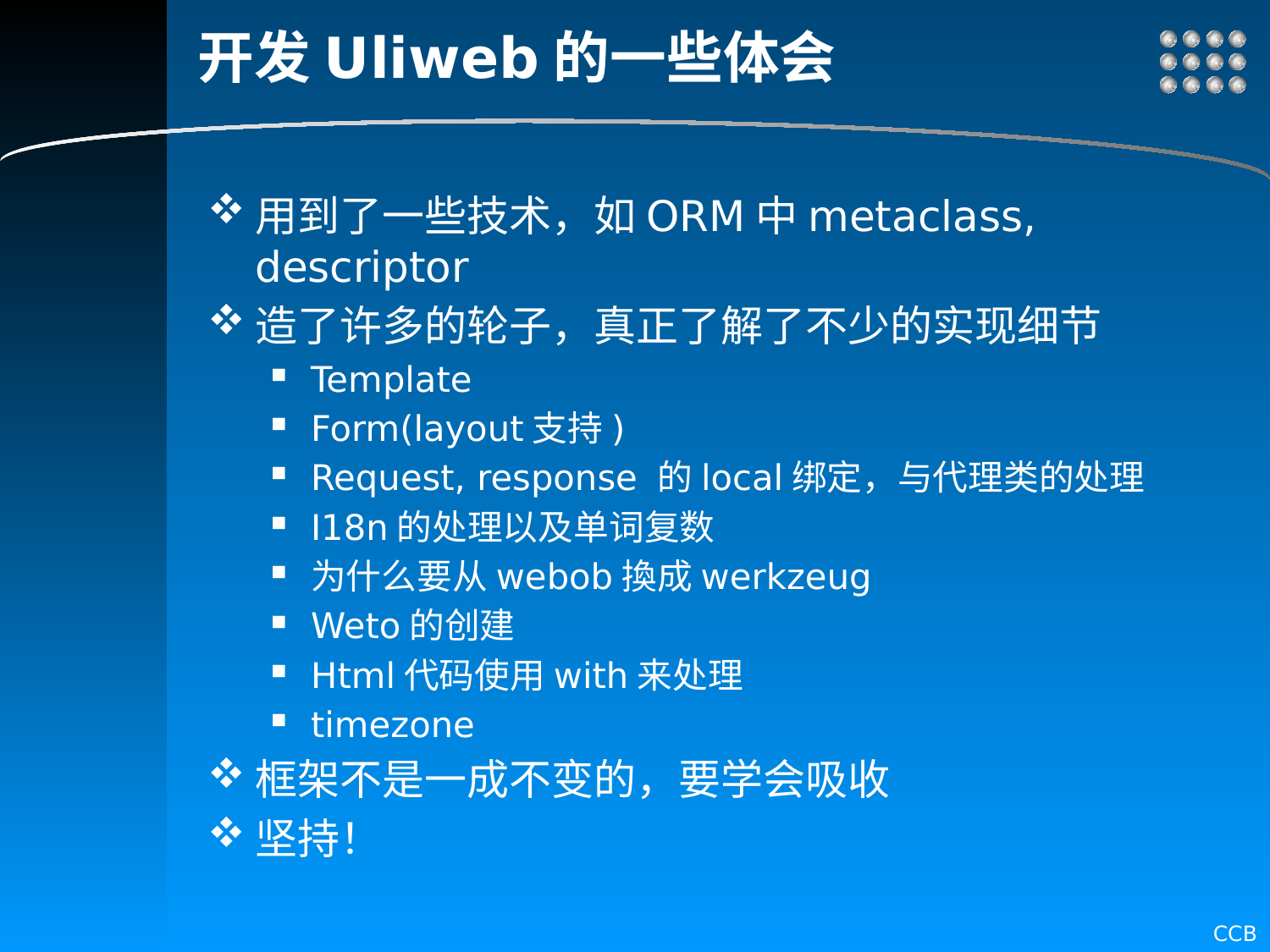

# 开发Uliweb的一些体会
用到了一些技术，如ORM中metaclass, descriptor
造了许多的轮子，真正了解了不少的实现细节
Template
Form(layout支持)
Request, response 的local绑定，与代理类的处理
I18n的处理以及单词复数
为什么要从webob換成werkzeug
Weto的创建
Html代码使用with来处理
timezone
框架不是一成不变的，要学会吸收
坚持！